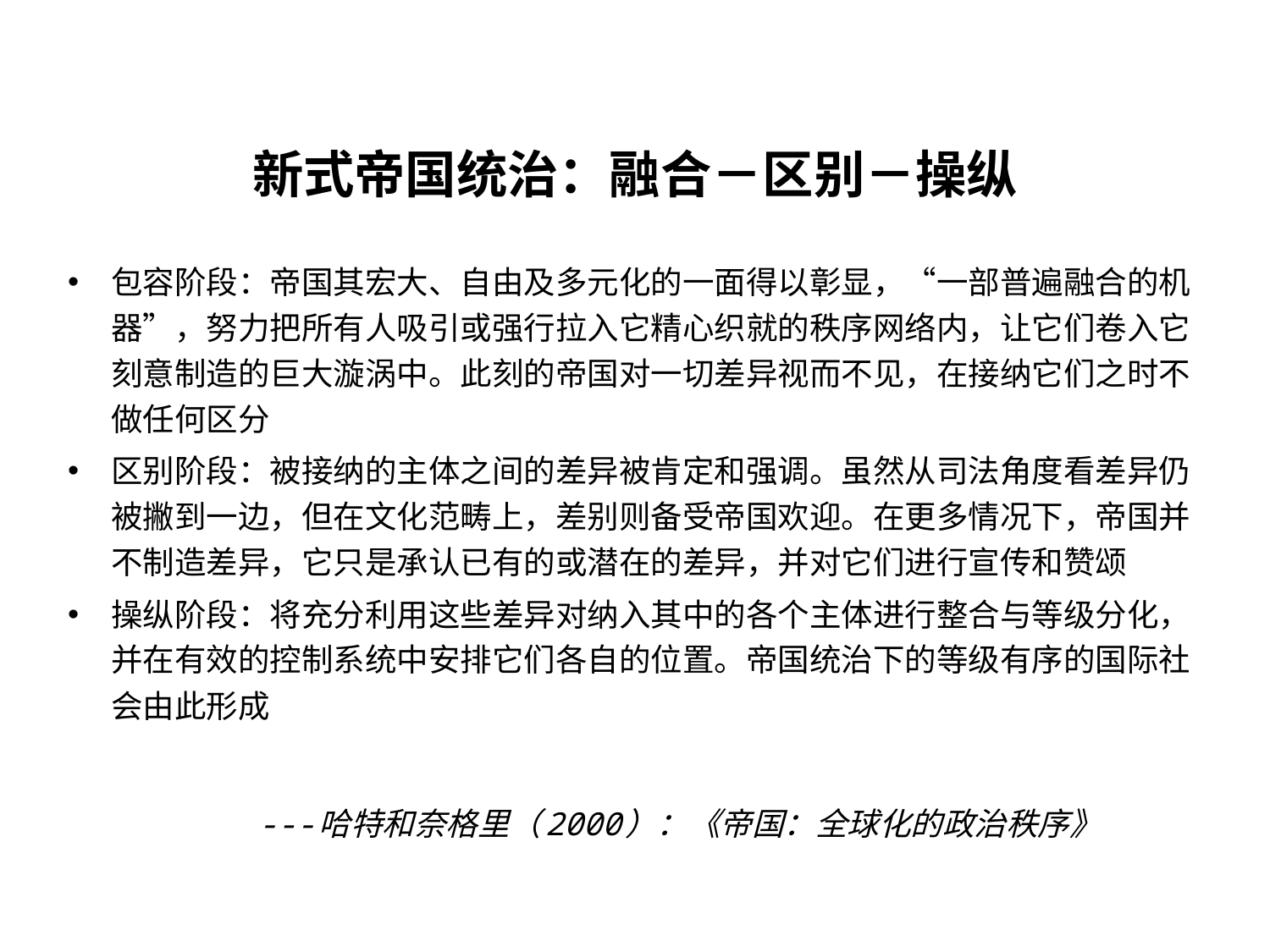

新式帝国统治：融合－区别－操纵

包容阶段：帝国其宏大、自由及多元化的一面得以彰显，“一部普遍融合的机器”，努力把所有人吸引或强行拉入它精心织就的秩序网络内，让它们卷入它刻意制造的巨大漩涡中。此刻的帝国对一切差异视而不见，在接纳它们之时不做任何区分
区别阶段：被接纳的主体之间的差异被肯定和强调。虽然从司法角度看差异仍被撇到一边，但在文化范畴上，差别则备受帝国欢迎。在更多情况下，帝国并不制造差异，它只是承认已有的或潜在的差异，并对它们进行宣传和赞颂
操纵阶段：将充分利用这些差异对纳入其中的各个主体进行整合与等级分化，并在有效的控制系统中安排它们各自的位置。帝国统治下的等级有序的国际社会由此形成

          ---哈特和奈格里（2000）：《帝国：全球化的政治秩序》

IWEP